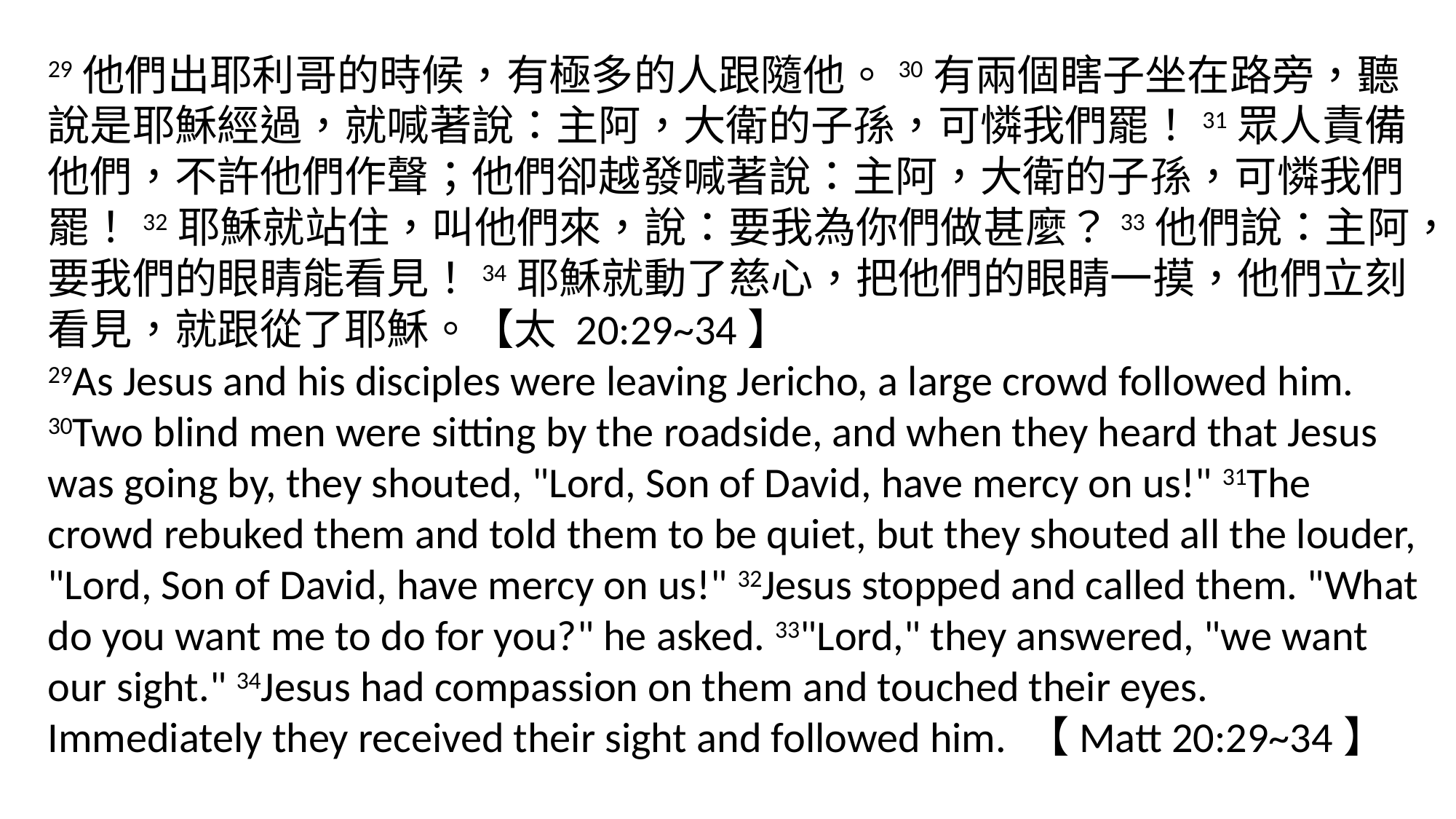

29他們出耶利哥的時候，有極多的人跟隨他。30有兩個瞎子坐在路旁，聽說是耶穌經過，就喊著說：主阿，大衛的子孫，可憐我們罷！31眾人責備他們，不許他們作聲；他們卻越發喊著說：主阿，大衛的子孫，可憐我們罷！32耶穌就站住，叫他們來，說：要我為你們做甚麼？33他們說：主阿，要我們的眼睛能看見！34耶穌就動了慈心，把他們的眼睛一摸，他們立刻看見，就跟從了耶穌。【太 20:29~34】
29As Jesus and his disciples were leaving Jericho, a large crowd followed him. 30Two blind men were sitting by the roadside, and when they heard that Jesus was going by, they shouted, "Lord, Son of David, have mercy on us!" 31The crowd rebuked them and told them to be quiet, but they shouted all the louder, "Lord, Son of David, have mercy on us!" 32Jesus stopped and called them. "What do you want me to do for you?" he asked. 33"Lord," they answered, "we want our sight." 34Jesus had compassion on them and touched their eyes. Immediately they received their sight and followed him. 【Matt 20:29~34】